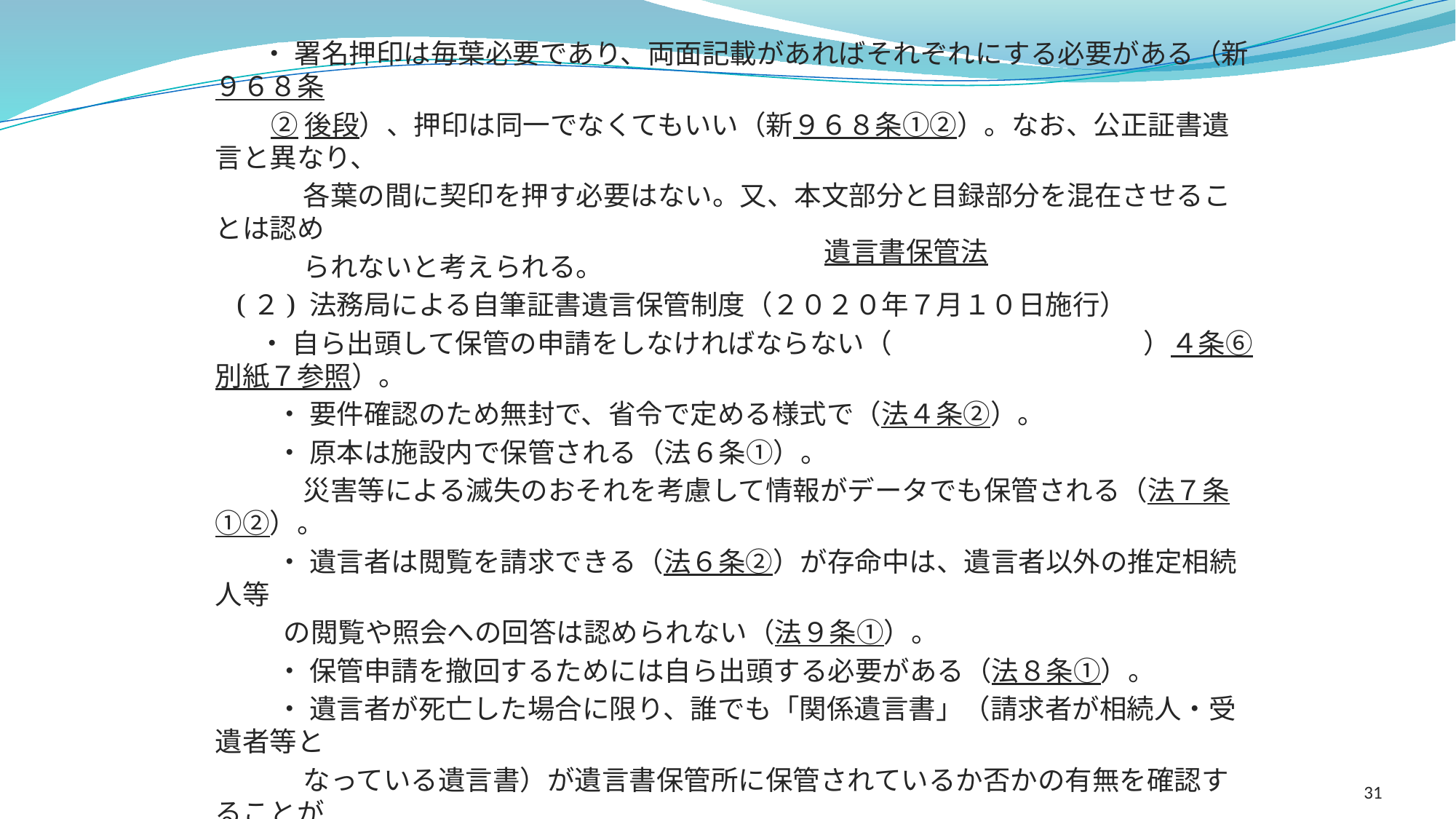

・ 署名押印は毎葉必要であり、両面記載があればそれぞれにする必要がある（新９６８条
         ②後段）、押印は同一でなくてもいい（新９６８条①②）。なお、公正証書遺言と異なり、
　　　 各葉の間に契印を押す必要はない。又、本文部分と目録部分を混在させることは認め
　　　 られないと考えられる。
   (２) 法務局による自筆証書遺言保管制度（２０２０年７月１０日施行）
      ・ 自ら出頭して保管の申請をしなければならない（　　　　　　　　 　）４条⑥ 別紙７参照）。
　　 ・ 要件確認のため無封で、省令で定める様式で（法４条②）。
　　 ・ 原本は施設内で保管される（法６条①）。
　　　 災害等による滅失のおそれを考慮して情報がデータでも保管される（法７条①②）。
　　 ・ 遺言者は閲覧を請求できる（法６条②）が存命中は、遺言者以外の推定相続人等
          の閲覧や照会への回答は認められない（法９条①）。
　　 ・ 保管申請を撤回するためには自ら出頭する必要がある（法８条①）。
　　 ・ 遺言者が死亡した場合に限り、誰でも「関係遺言書」（請求者が相続人・受遺者等と
　　　 なっている遺言書）が遺言書保管所に保管されているか否かの有無を確認することが
         できる（法１０条①②、９条②）。
          そして保管されていれば関係者は、「遺言書保管事実証明書」の交付を請求できる
          （法９条①）。どの保管所でもいい（法９条②）。
          さらに遺言書保管ファイル（法７条②）に記録されている事項（遺言書の写しを含む）
          が記載されている「遺言書情報証明書」の交付を請求できる（法９条①）。
遺言書保管法
31